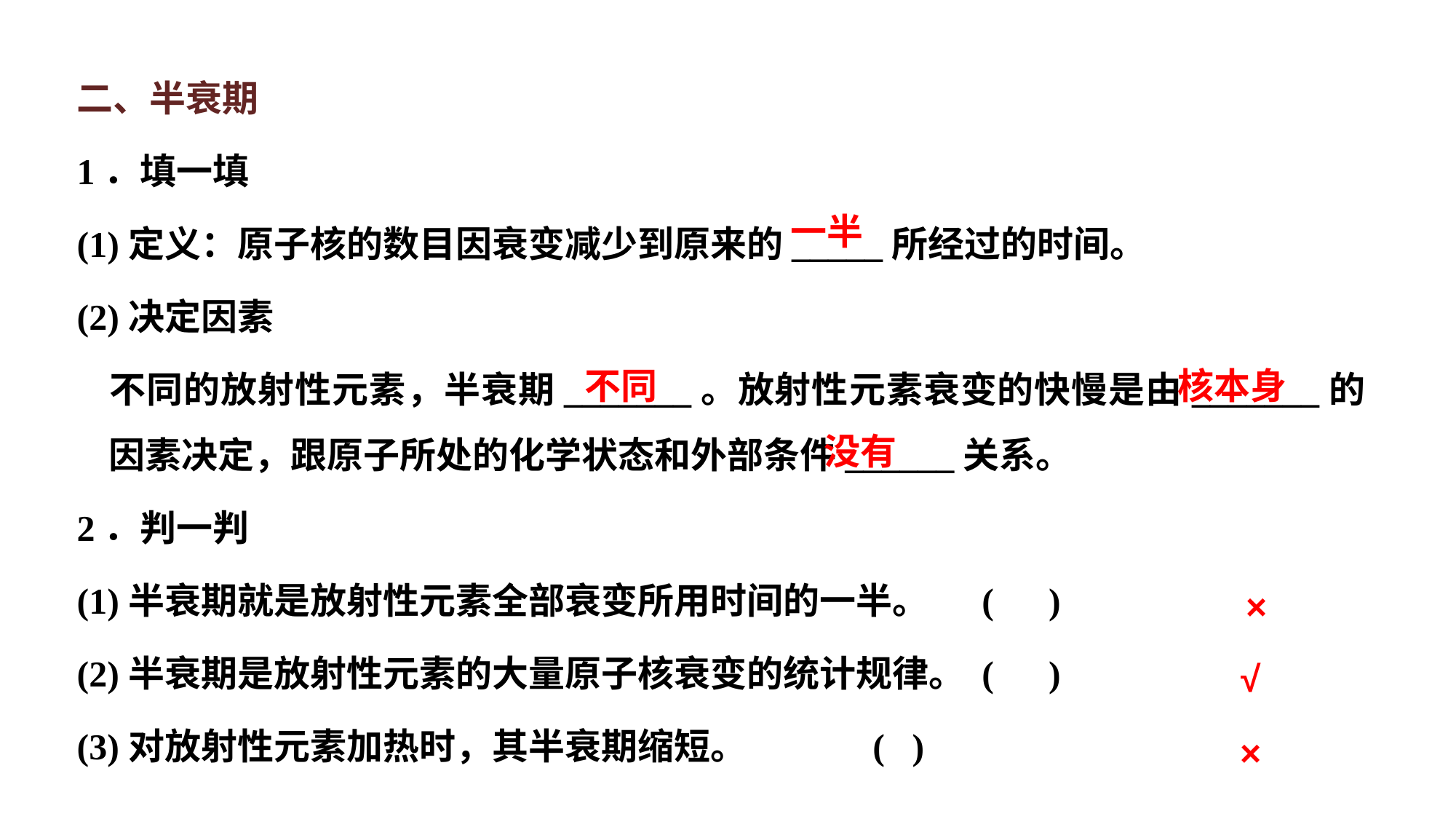

二、半衰期
1．填一填
(1)定义：原子核的数目因衰变减少到原来的_____所经过的时间。
(2)决定因素
	不同的放射性元素，半衰期_______。放射性元素衰变的快慢是由_______的因素决定，跟原子所处的化学状态和外部条件______关系。
2．判一判
(1)半衰期就是放射性元素全部衰变所用时间的一半。	(      )
(2)半衰期是放射性元素的大量原子核衰变的统计规律。	(      )
(3)对放射性元素加热时，其半衰期缩短。		(   )

一半
核本身
不同
没有
×
√
×